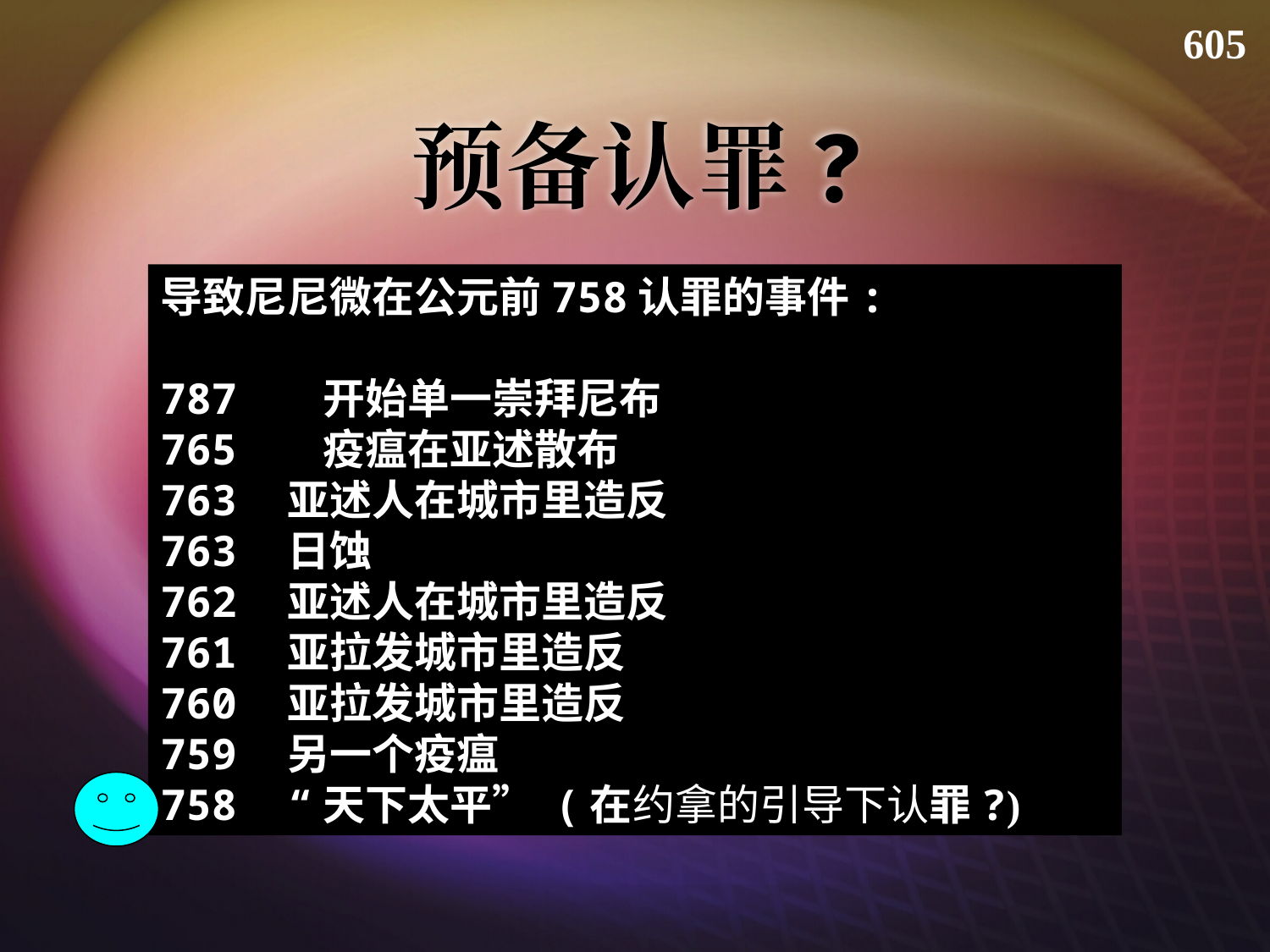

605
# 预备认罪?
导致尼尼微在公元前758认罪的事件:

787   开始单一崇拜尼布
765   疫瘟在亚述散布
763	亚述人在城市里造反
763	日蚀
762	亚述人在城市里造反
761	亚拉发城市里造反
760	亚拉发城市里造反
759	另一个疫瘟
758	“天下太平” (在约拿的引导下认罪?)